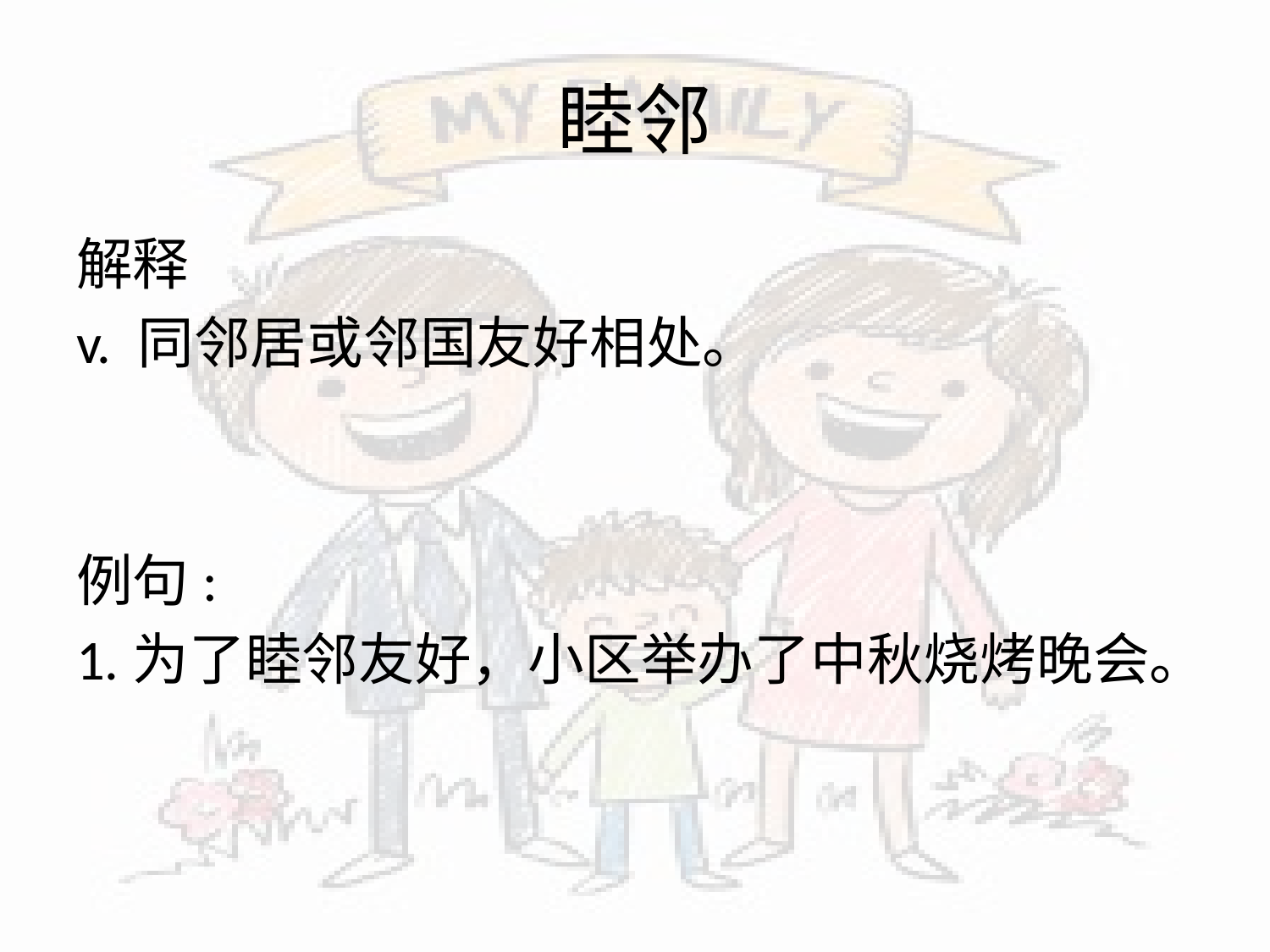

# 睦邻
解释
v. 同邻居或邻国友好相处。

例句:
1.为了睦邻友好，小区举办了中秋烧烤晚会。